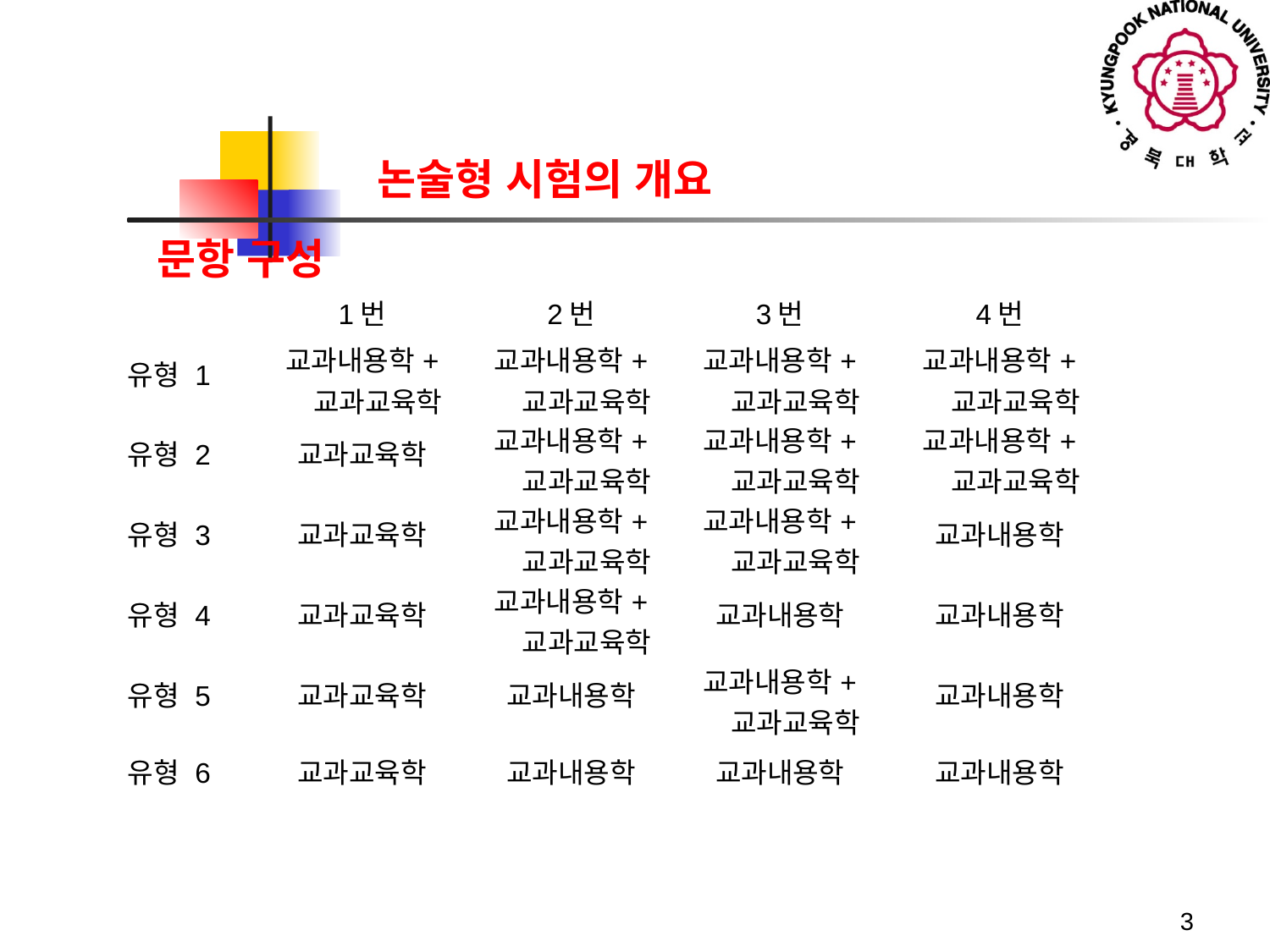

논술형 시험의 개요

문항 구성
|  | 1번 | 2번 | 3번 | 4번 |
| --- | --- | --- | --- | --- |
| 유형 1 | 교과내용학+    교과교육학 | 교과내용학+    교과교육학 | 교과내용학+    교과교육학 | 교과내용학+    교과교육학 |
| 유형 2 | 교과교육학 | 교과내용학+    교과교육학 | 교과내용학+    교과교육학 | 교과내용학+    교과교육학 |
| 유형 3 | 교과교육학 | 교과내용학+    교과교육학 | 교과내용학+    교과교육학 | 교과내용학 |
| 유형 4 | 교과교육학 | 교과내용학+    교과교육학 | 교과내용학 | 교과내용학 |
| 유형 5 | 교과교육학 | 교과내용학 | 교과내용학+    교과교육학 | 교과내용학 |
| 유형 6 | 교과교육학 | 교과내용학 | 교과내용학 | 교과내용학 |

3